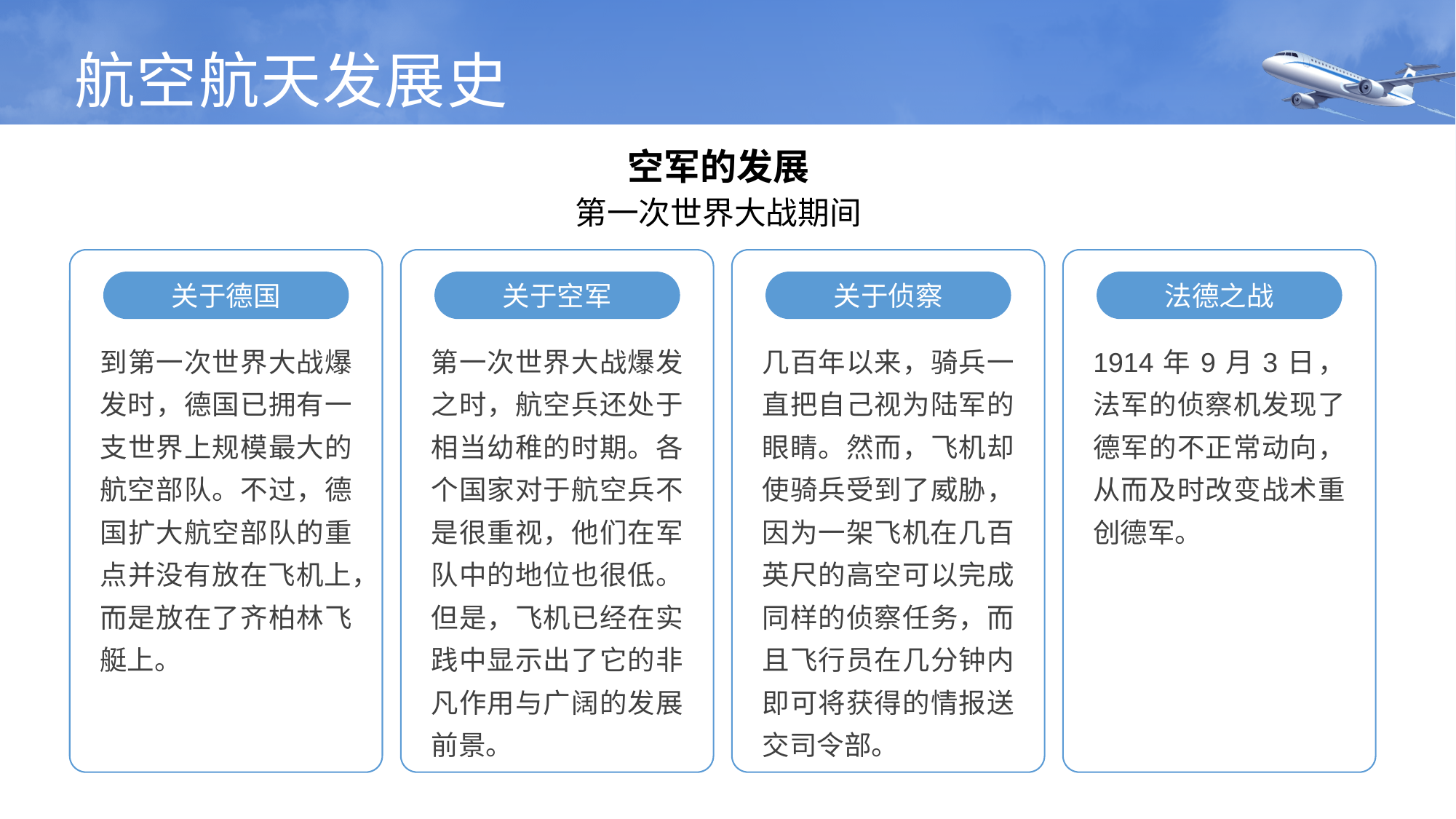

# 航空航天发展史
空军的发展
第一次世界大战期间

关于德国
关于空军
关于侦察
法德之战
到第一次世界大战爆发时，德国已拥有一支世界上规模最大的航空部队。不过，德国扩大航空部队的重点并没有放在飞机上，而是放在了齐柏林飞艇上。
第一次世界大战爆发之时，航空兵还处于相当幼稚的时期。各个国家对于航空兵不是很重视，他们在军队中的地位也很低。但是，飞机已经在实践中显示出了它的非凡作用与广阔的发展前景。
几百年以来，骑兵一直把自己视为陆军的眼睛。然而，飞机却使骑兵受到了威胁，因为一架飞机在几百英尺的高空可以完成同样的侦察任务，而且飞行员在几分钟内即可将获得的情报送交司令部。
1914年9月3日，法军的侦察机发现了德军的不正常动向，从而及时改变战术重创德军。